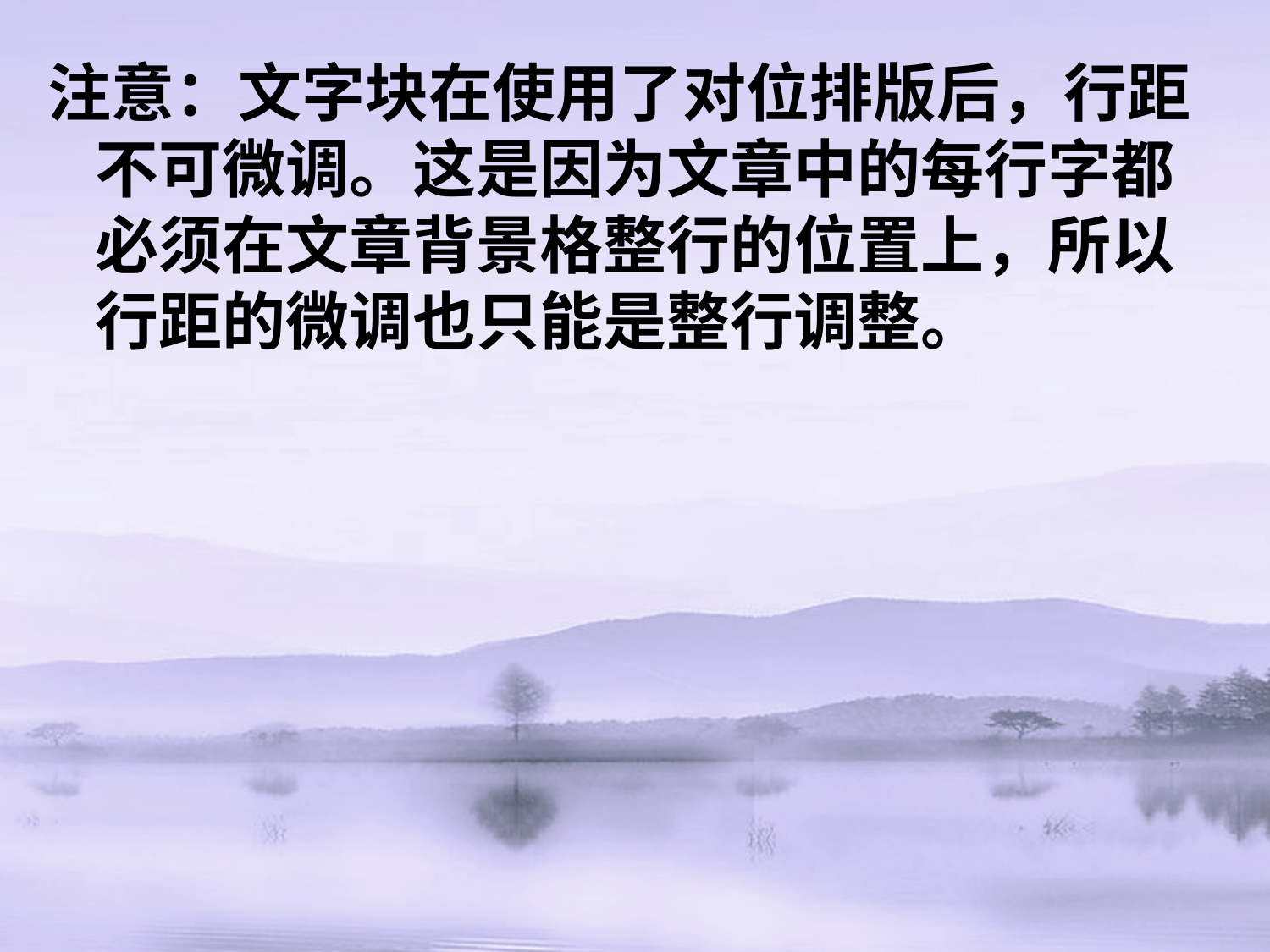

注意：文字块在使用了对位排版后，行距不可微调。这是因为文章中的每行字都必须在文章背景格整行的位置上，所以行距的微调也只能是整行调整。